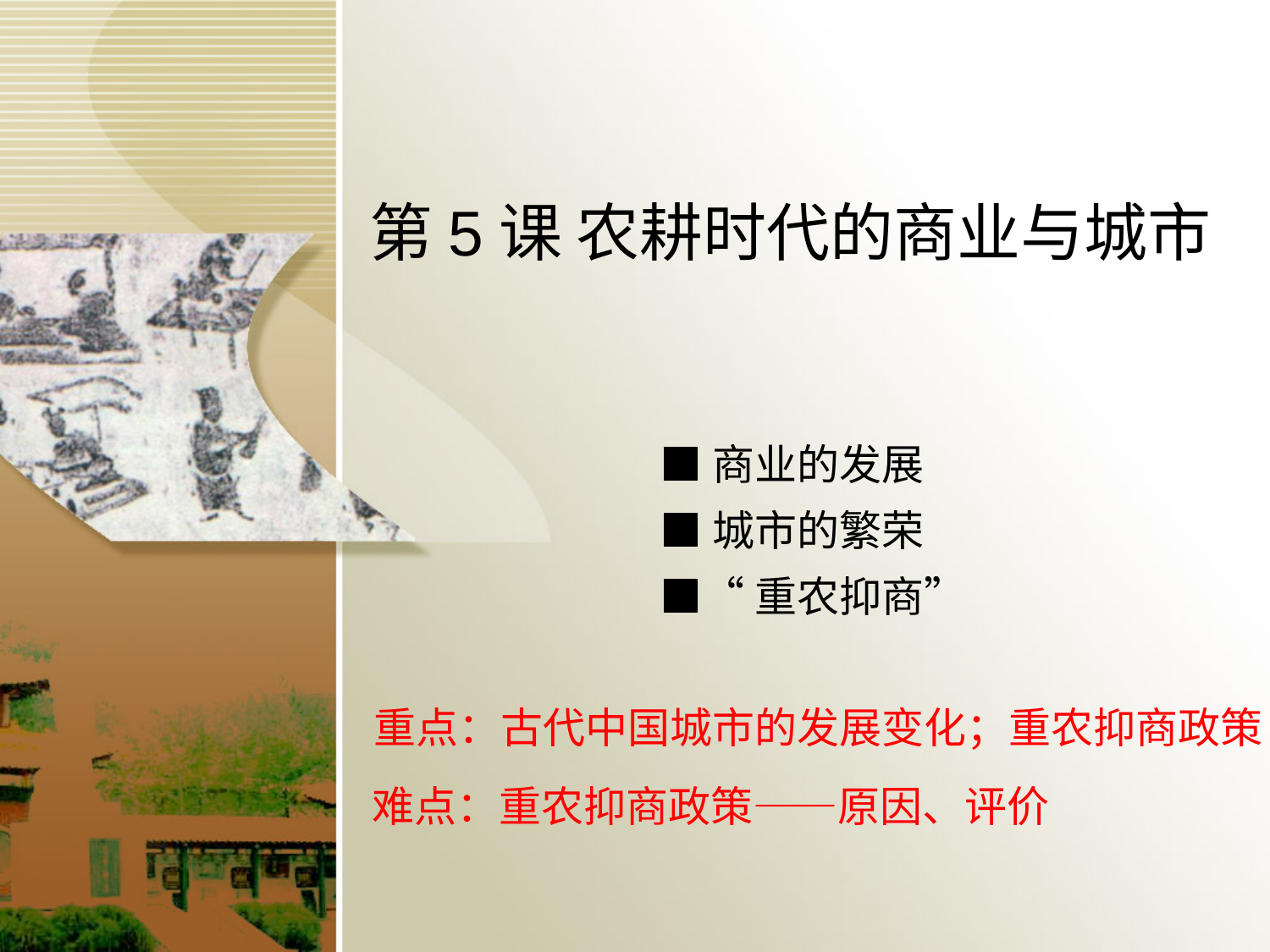

第5课 农耕时代的商业与城市
■商业的发展
■城市的繁荣
■“重农抑商”
重点：古代中国城市的发展变化；重农抑商政策
难点：重农抑商政策——原因、评价